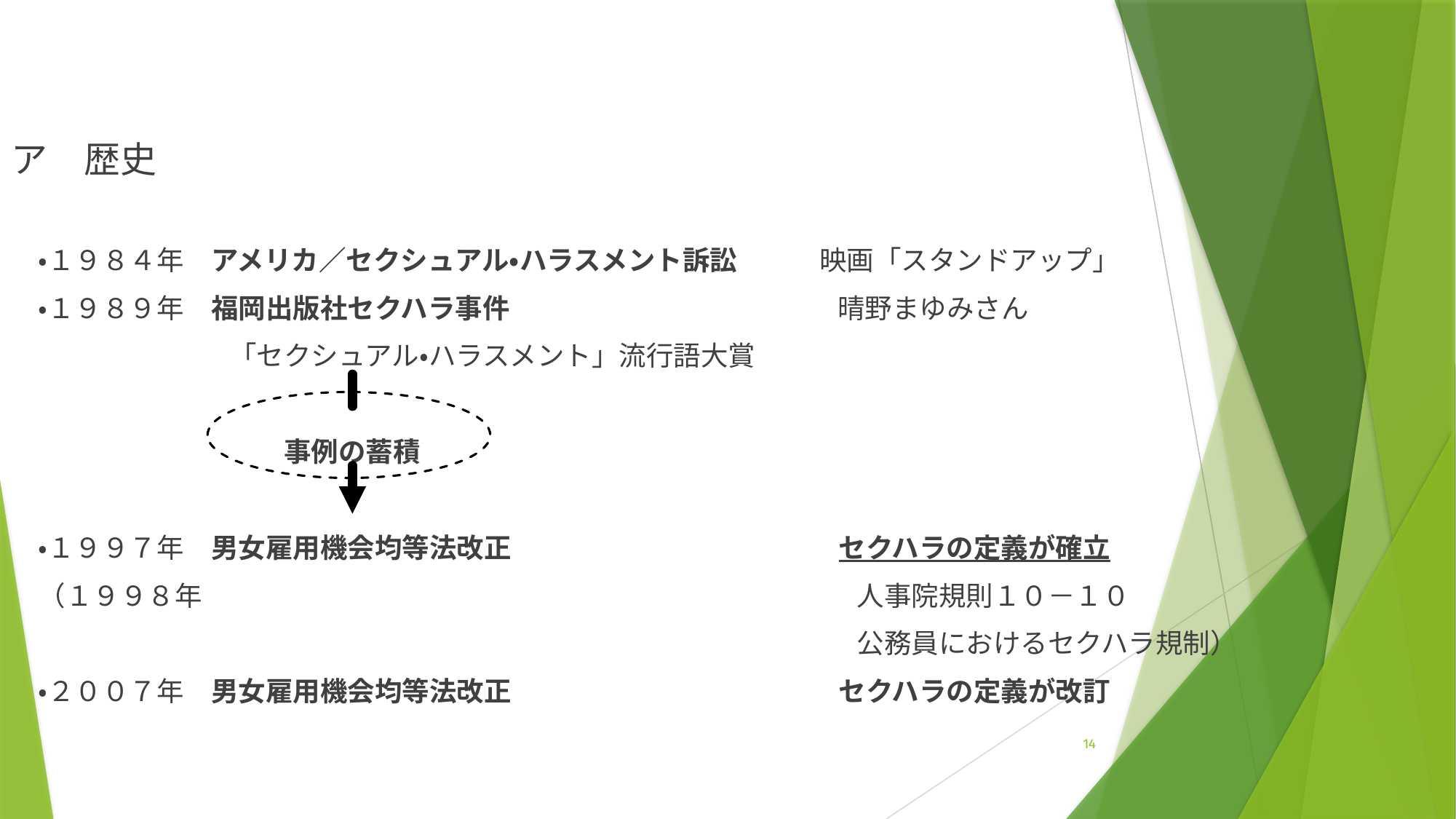

ア　歴史

　・１９８４年　アメリカ／セクシュアル・ハラスメント訴訟　　　映画「スタンドアップ」
　・１９８９年　福岡出版社セクハラ事件　　　　　　　　　　　　晴野まゆみさん
　　　　　　　　「セクシュアル・ハラスメント」流行語大賞

　　　　　　　　　　事例の蓄積

　・１９９７年　男女雇用機会均等法改正　　　　　　　　　　　　セクハラの定義が確立
　（１９９８年　　　　　　　　　　　　　　　　　　　　　　　　人事院規則１０－１０
　　　　　　　　　　　　　　　　　　　　　　　　　　　　　　　公務員におけるセクハラ規制）
　・２００７年　男女雇用機会均等法改正　　　　　　　　　　　　セクハラの定義が改訂

14